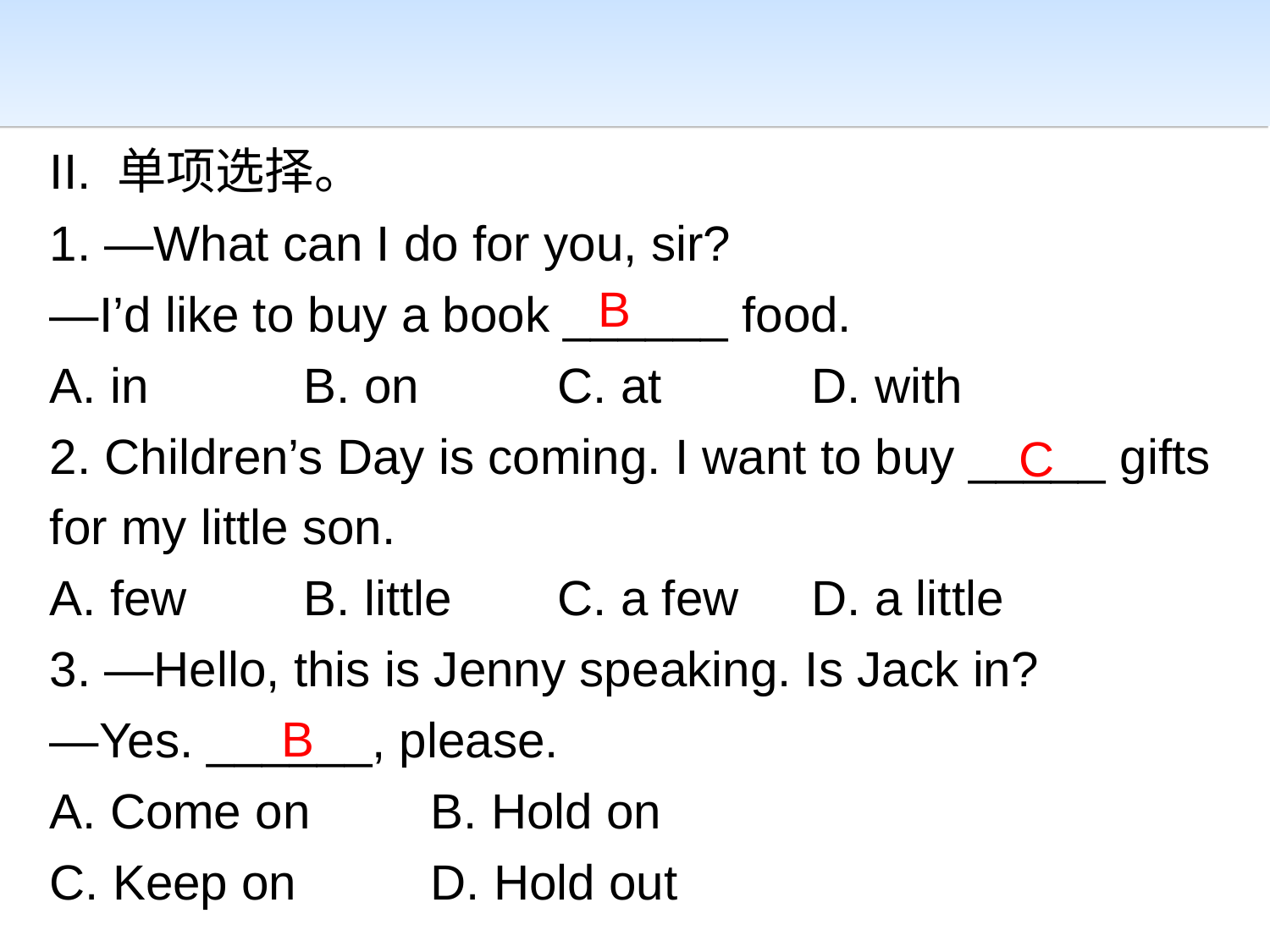

II. 单项选择。
1. —What can I do for you, sir?
—I’d like to buy a book ______ food.
A. in    	B. on  	C. at    	D. with
2. Children’s Day is coming. I want to buy _____ gifts for my little son.
A. few 	B. little  	C. a few	D. a little
3. —Hello, this is Jenny speaking. Is Jack in?
—Yes. ______, please.
A. Come on     	B. Hold on
C. Keep on    	D. Hold out
B
C
B